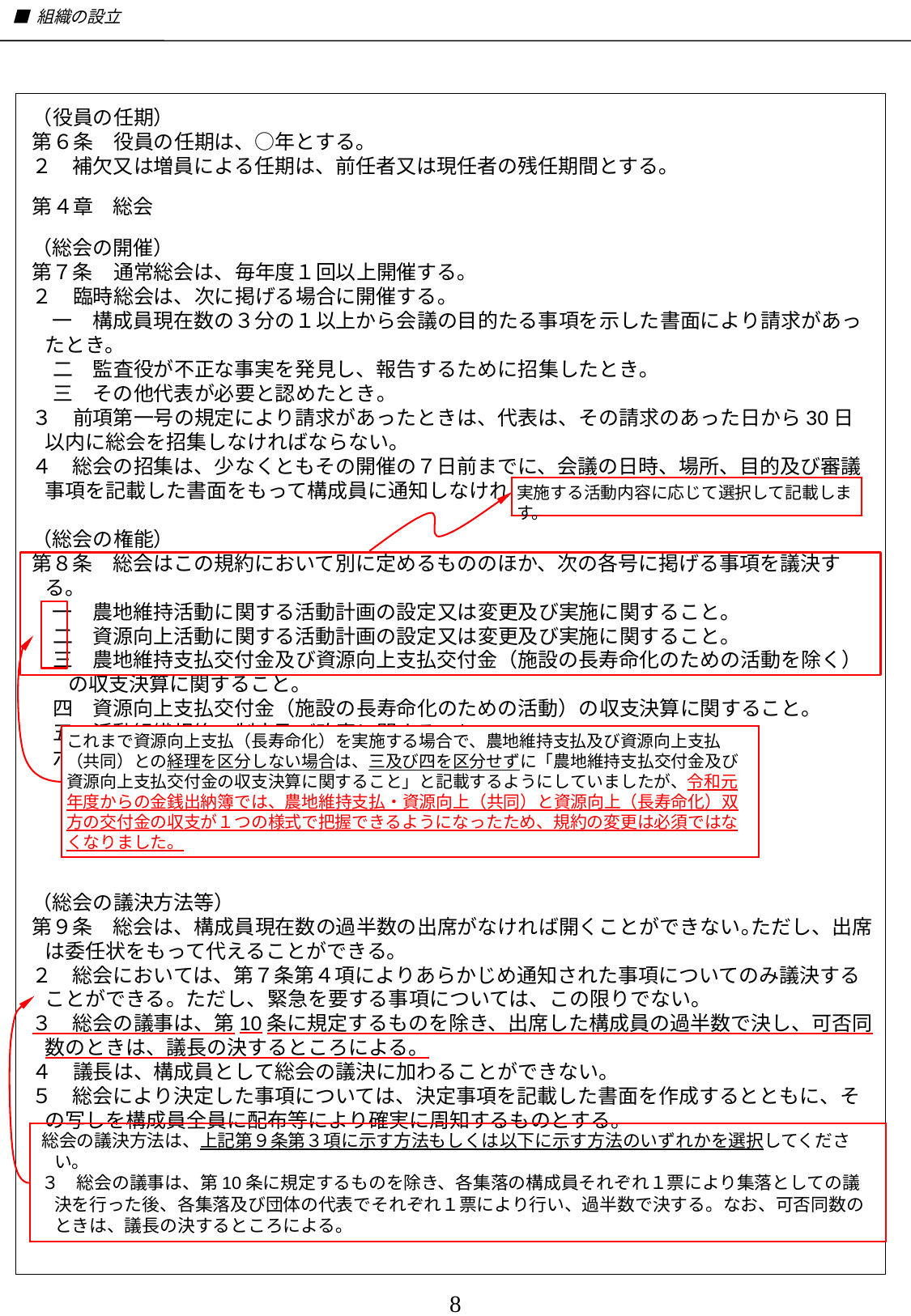

■ 組織の設立

（役員の任期）
第６条　役員の任期は、○年とする｡
２　補欠又は増員による任期は、前任者又は現任者の残任期間とする｡

第４章　総会

（総会の開催）
第７条　通常総会は、毎年度１回以上開催する｡
２　臨時総会は、次に掲げる場合に開催する｡
　一　構成員現在数の３分の１以上から会議の目的たる事項を示した書面により請求があったとき。
　二　監査役が不正な事実を発見し、報告するために招集したとき｡
　三　その他代表が必要と認めたとき｡
３　前項第一号の規定により請求があったときは、代表は、その請求のあった日から30日以内に総会を招集しなければならない｡
４　総会の招集は、少なくともその開催の７日前までに、会議の日時、場所、目的及び審議事項を記載した書面をもって構成員に通知しなければならない。

（総会の権能）
第８条　総会はこの規約において別に定めるもののほか、次の各号に掲げる事項を議決する。
　一　農地維持活動に関する活動計画の設定又は変更及び実施に関すること。
　二　資源向上活動に関する活動計画の設定又は変更及び実施に関すること。
　三　農地維持支払交付金及び資源向上支払交付金（施設の長寿命化のための活動を除く）の収支決算に関すること。
　四　資源向上支払交付金（施設の長寿命化のための活動）の収支決算に関すること。
　五　活動組織規約の制定及び改廃に関すること。
　六　その他活動組織の運営に関する重要な事項。

（総会の議決方法等）
第９条　総会は、構成員現在数の過半数の出席がなければ開くことができない｡ただし、出席は委任状をもって代えることができる。
２　総会においては、第７条第４項によりあらかじめ通知された事項についてのみ議決することができる。ただし、緊急を要する事項については、この限りでない。
３　総会の議事は、第10条に規定するものを除き、出席した構成員の過半数で決し、可否同数のときは、議長の決するところによる。
４　議長は、構成員として総会の議決に加わることができない。
５　総会により決定した事項については、決定事項を記載した書面を作成するとともに、その写しを構成員全員に配布等により確実に周知するものとする。
実施する活動内容に応じて選択して記載します。

これまで資源向上支払（長寿命化）を実施する場合で、農地維持支払及び資源向上支払（共同）との経理を区分しない場合は、三及び四を区分せずに「農地維持支払交付金及び資源向上支払交付金の収支決算に関すること」と記載するようにしていましたが、令和元年度からの金銭出納簿では、農地維持支払・資源向上（共同）と資源向上（長寿命化）双方の交付金の収支が１つの様式で把握できるようになったため、規約の変更は必須ではなくなりました。

総会の議決方法は、上記第９条第３項に示す方法もしくは以下に示す方法のいずれかを選択してください。
３　総会の議事は、第10条に規定するものを除き、各集落の構成員それぞれ１票により集落としての議決を行った後、各集落及び団体の代表でそれぞれ１票により行い、過半数で決する。なお、可否同数のときは、議長の決するところによる｡
8